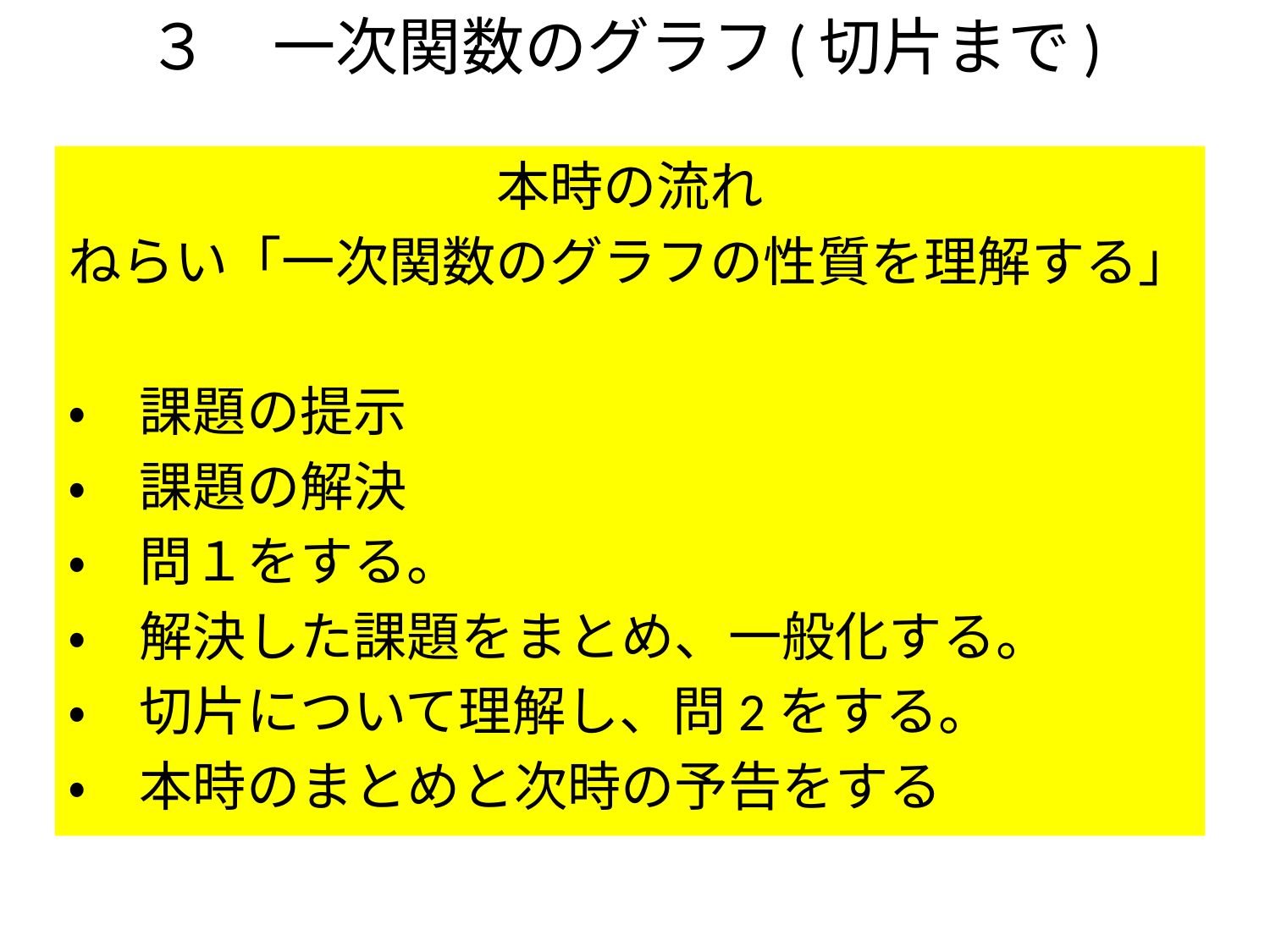

# ３　一次関数のグラフ(切片まで)
本時の流れ
ねらい「一次関数のグラフの性質を理解する」

・　課題の提示
・　課題の解決
・　問１をする。
・　解決した課題をまとめ、一般化する。
・　切片について理解し、問2をする。
・　本時のまとめと次時の予告をする